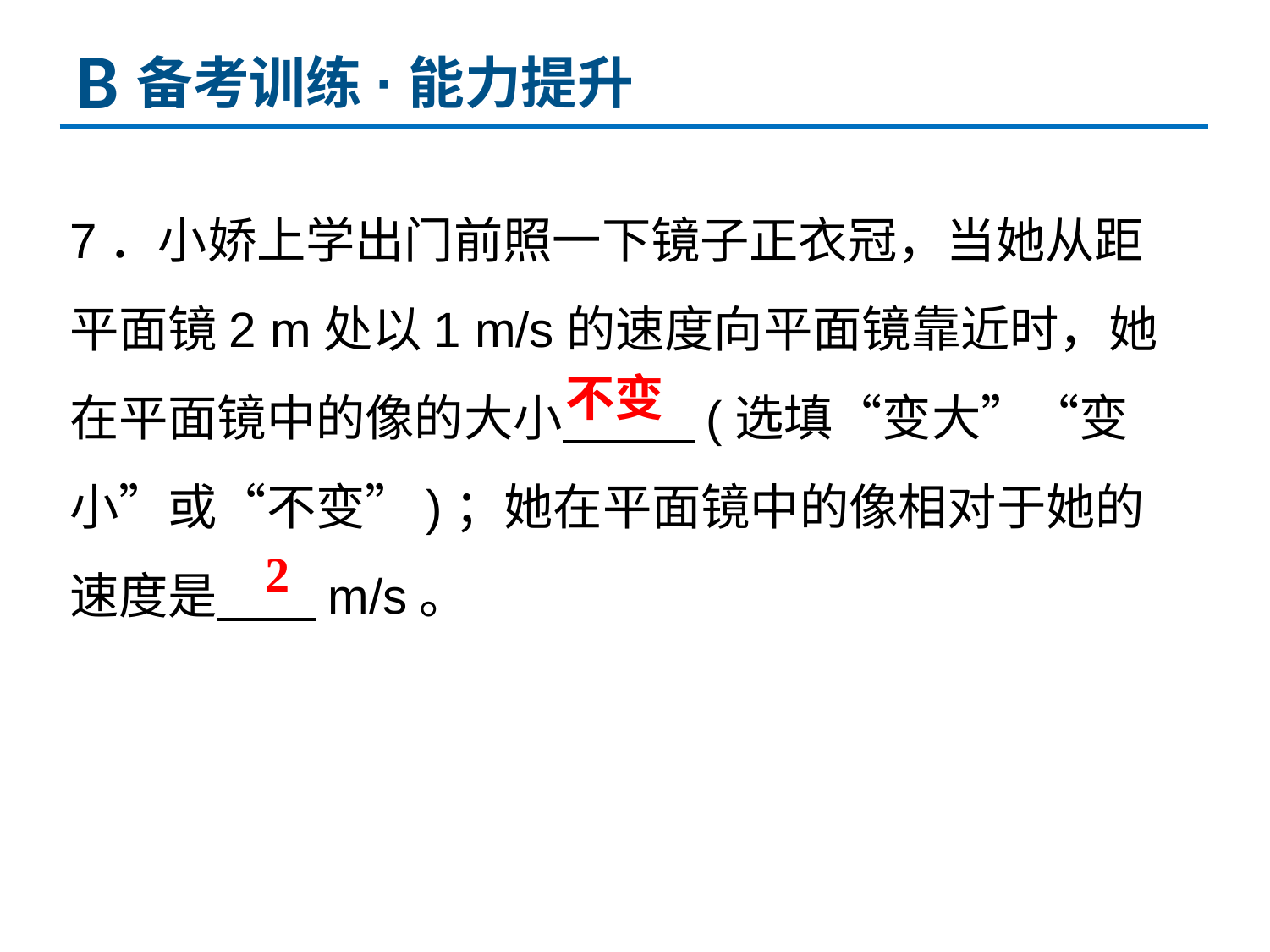

B
备考训练·能力提升
7．小娇上学出门前照一下镜子正衣冠，当她从距平面镜2 m处以1 m/s的速度向平面镜靠近时，她在平面镜中的像的大小            (选填“变大”“变小”或“不变”)；她在平面镜中的像相对于她的速度是         m/s。
不变
2